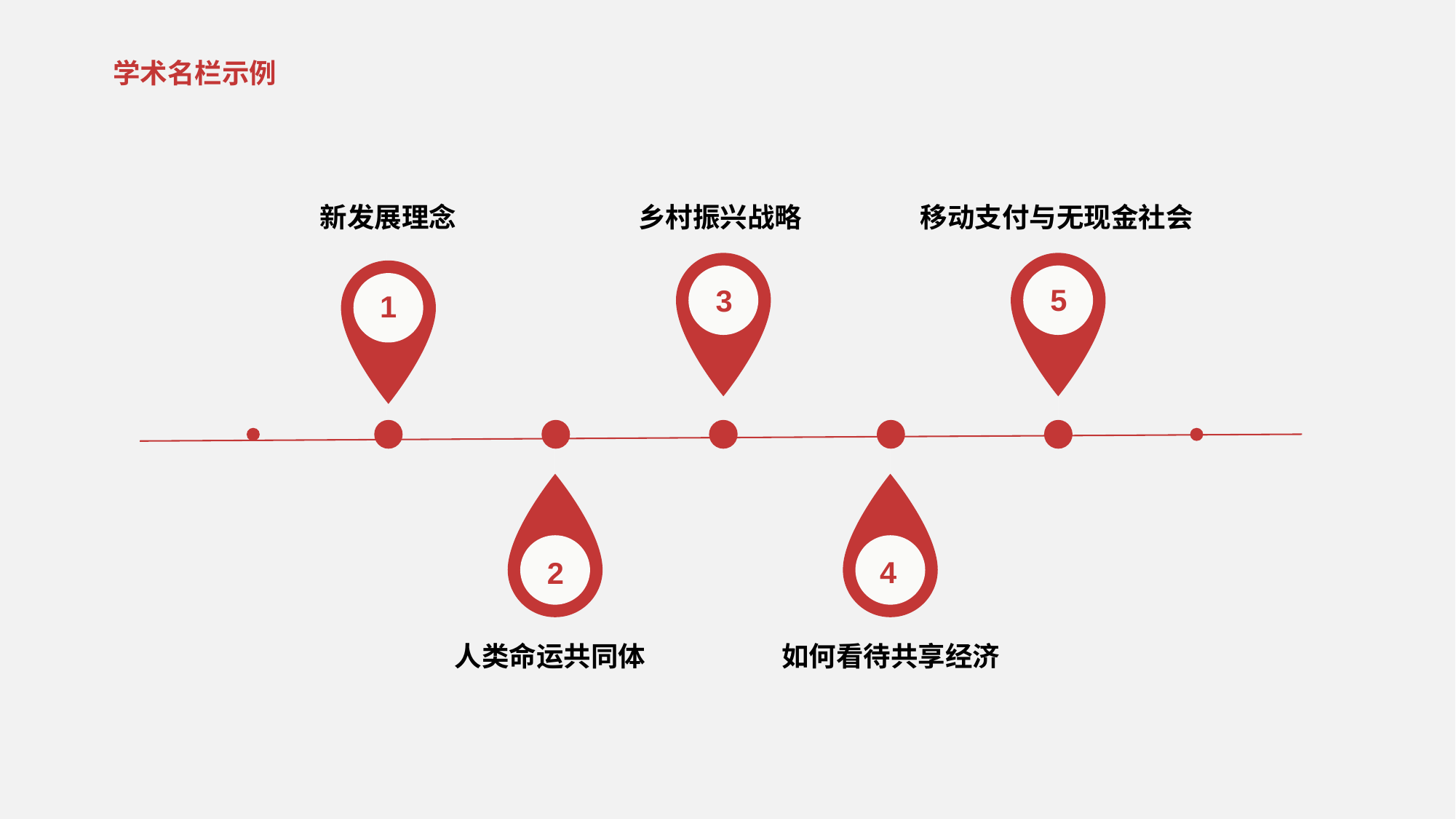

学术名栏示例
新发展理念
乡村振兴战略
移动支付与无现金社会

1

3

5

2

4
人类命运共同体
如何看待共享经济